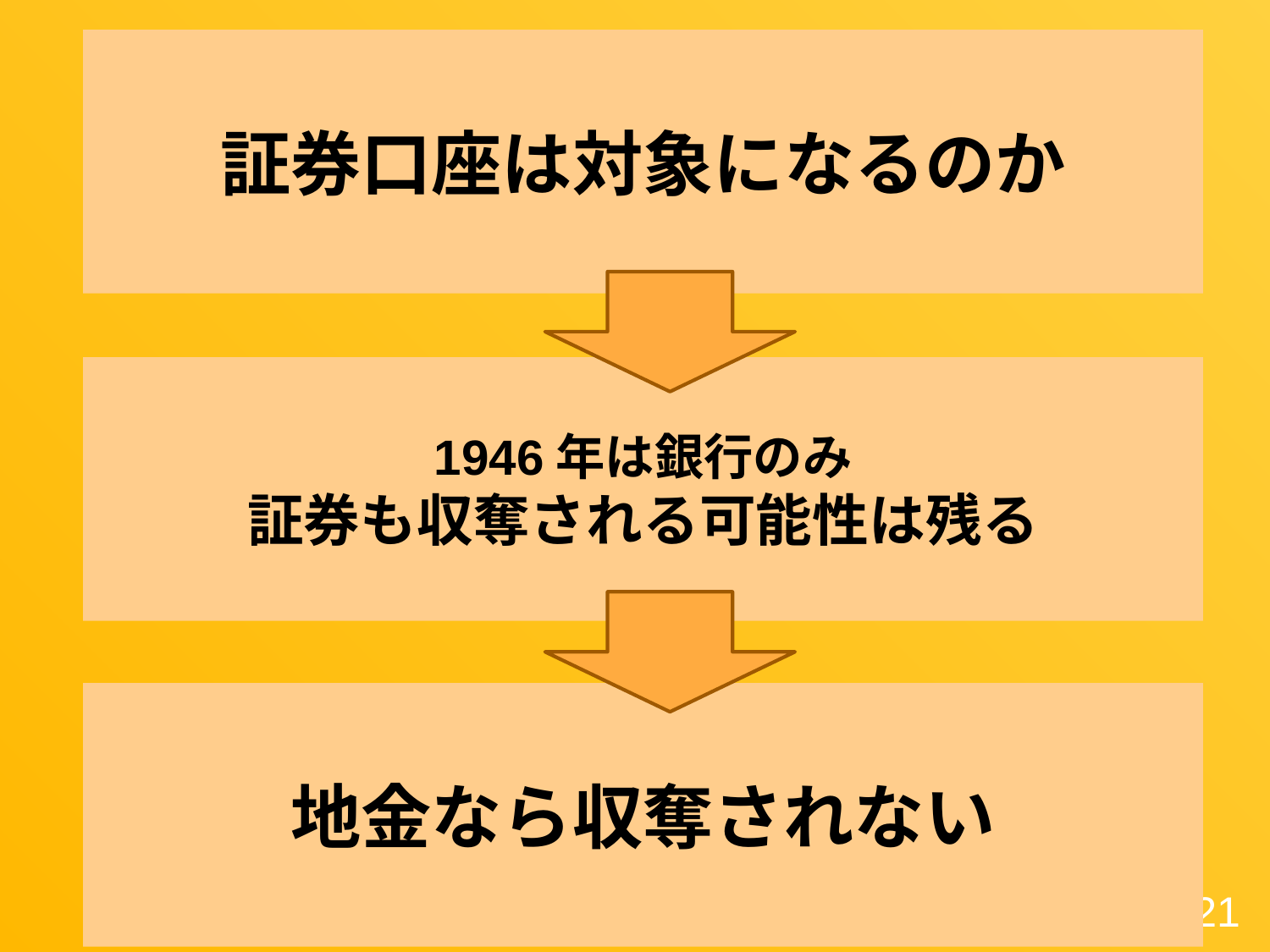

証券口座は対象になるのか

資産税

1946年は銀行のみ
証券も収奪される可能性は残る

地金なら収奪されない
21